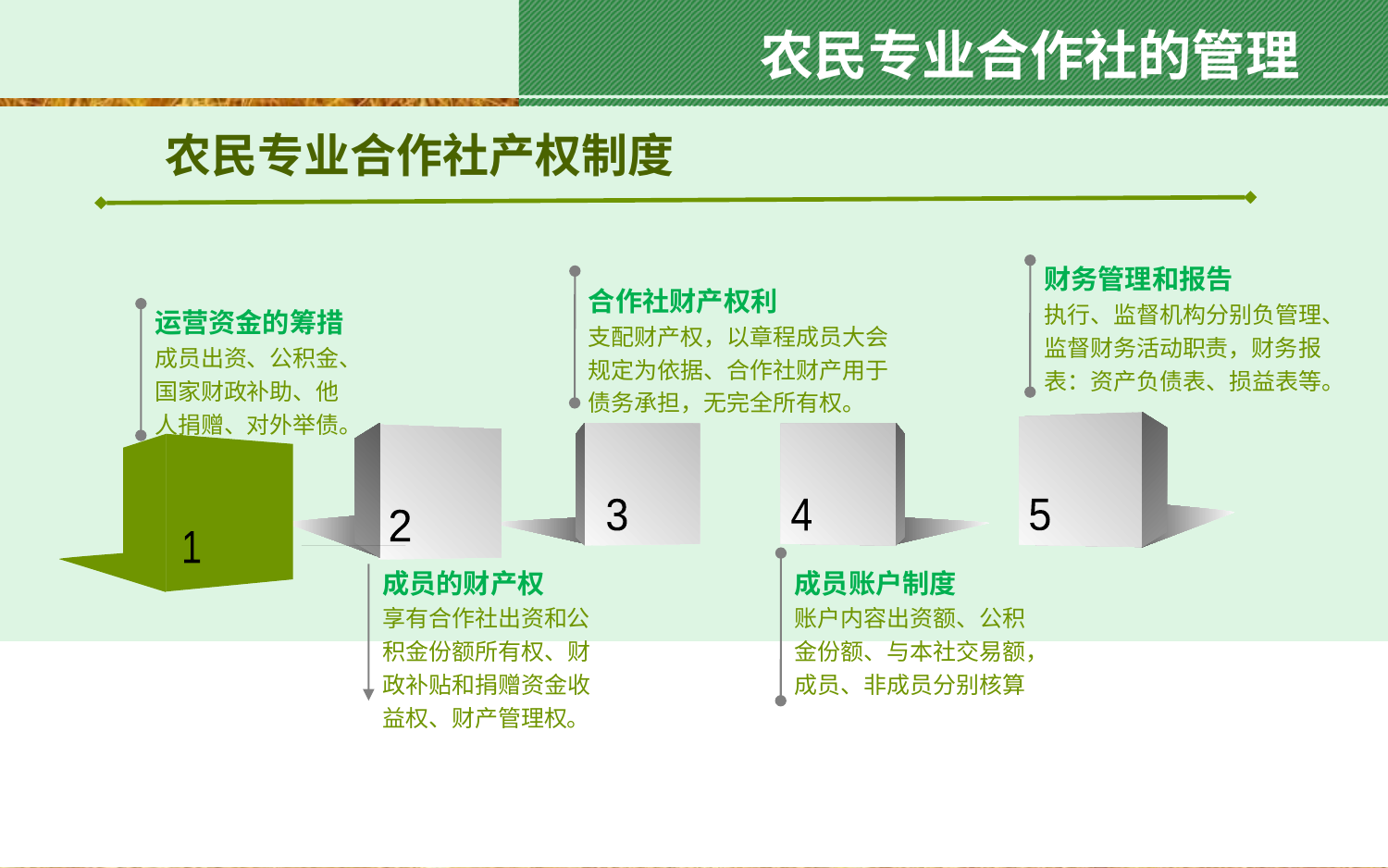

农民专业合作社的管理
农民专业合作社产权制度
财务管理和报告
执行、监督机构分别负管理、监督财务活动职责，财务报表：资产负债表、损益表等。

合作社财产权利
支配财产权，以章程成员大会规定为依据、合作社财产用于债务承担，无完全所有权。

运营资金的筹措
成员出资、公积金、国家财政补助、他人捐赠、对外举债。

3
4
5
2
1

成员的财产权
享有合作社出资和公积金份额所有权、财政补贴和捐赠资金收益权、财产管理权。
成员账户制度
账户内容出资额、公积金份额、与本社交易额，成员、非成员分别核算